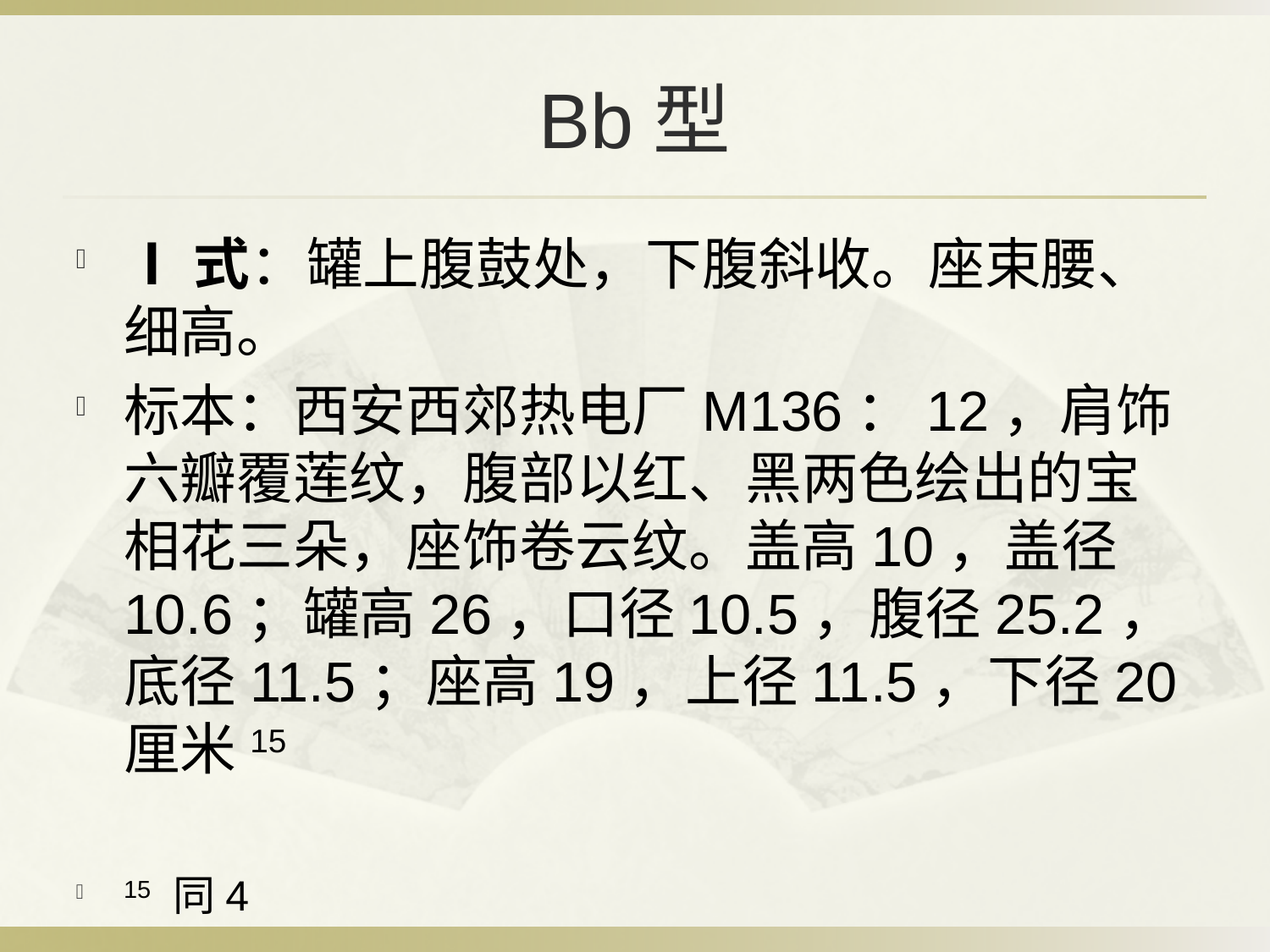

# Bb型
Ⅰ式：罐上腹鼓处，下腹斜收。座束腰、细高。
标本：西安西郊热电厂M136：12，肩饰六瓣覆莲纹，腹部以红、黑两色绘出的宝相花三朵，座饰卷云纹。盖高10，盖径10.6；罐高26，口径10.5，腹径25.2，底径11.5；座高19，上径11.5，下径20厘米15

15 同4